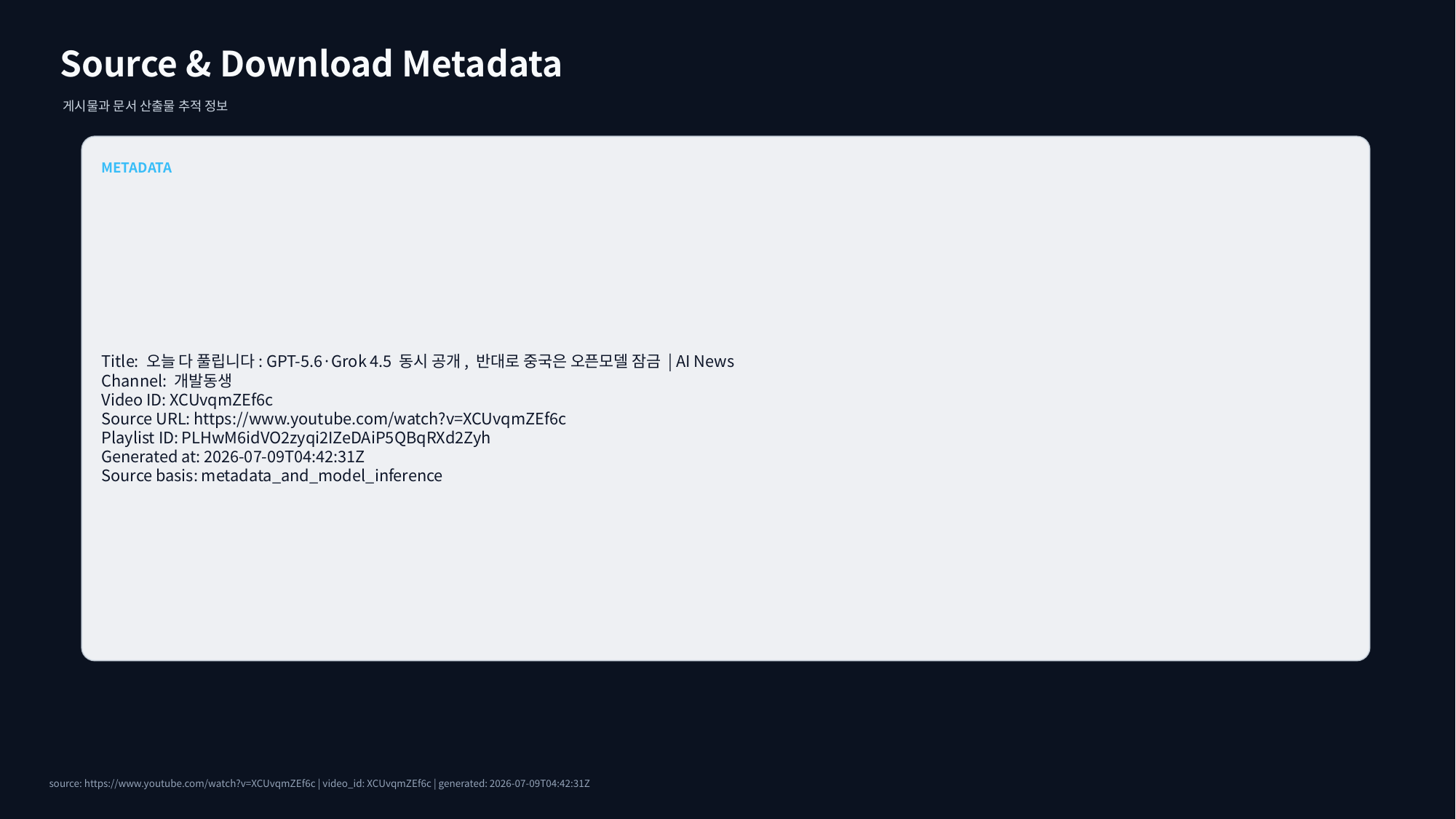

Source & Download Metadata
게시물과 문서 산출물 추적 정보

METADATA
Title: 오늘 다 풀립니다: GPT-5.6·Grok 4.5 동시 공개, 반대로 중국은 오픈모델 잠금 | AI News
Channel: 개발동생
Video ID: XCUvqmZEf6c
Source URL: https://www.youtube.com/watch?v=XCUvqmZEf6c
Playlist ID: PLHwM6idVO2zyqi2IZeDAiP5QBqRXd2Zyh
Generated at: 2026-07-09T04:42:31Z
Source basis: metadata_and_model_inference
source: https://www.youtube.com/watch?v=XCUvqmZEf6c | video_id: XCUvqmZEf6c | generated: 2026-07-09T04:42:31Z